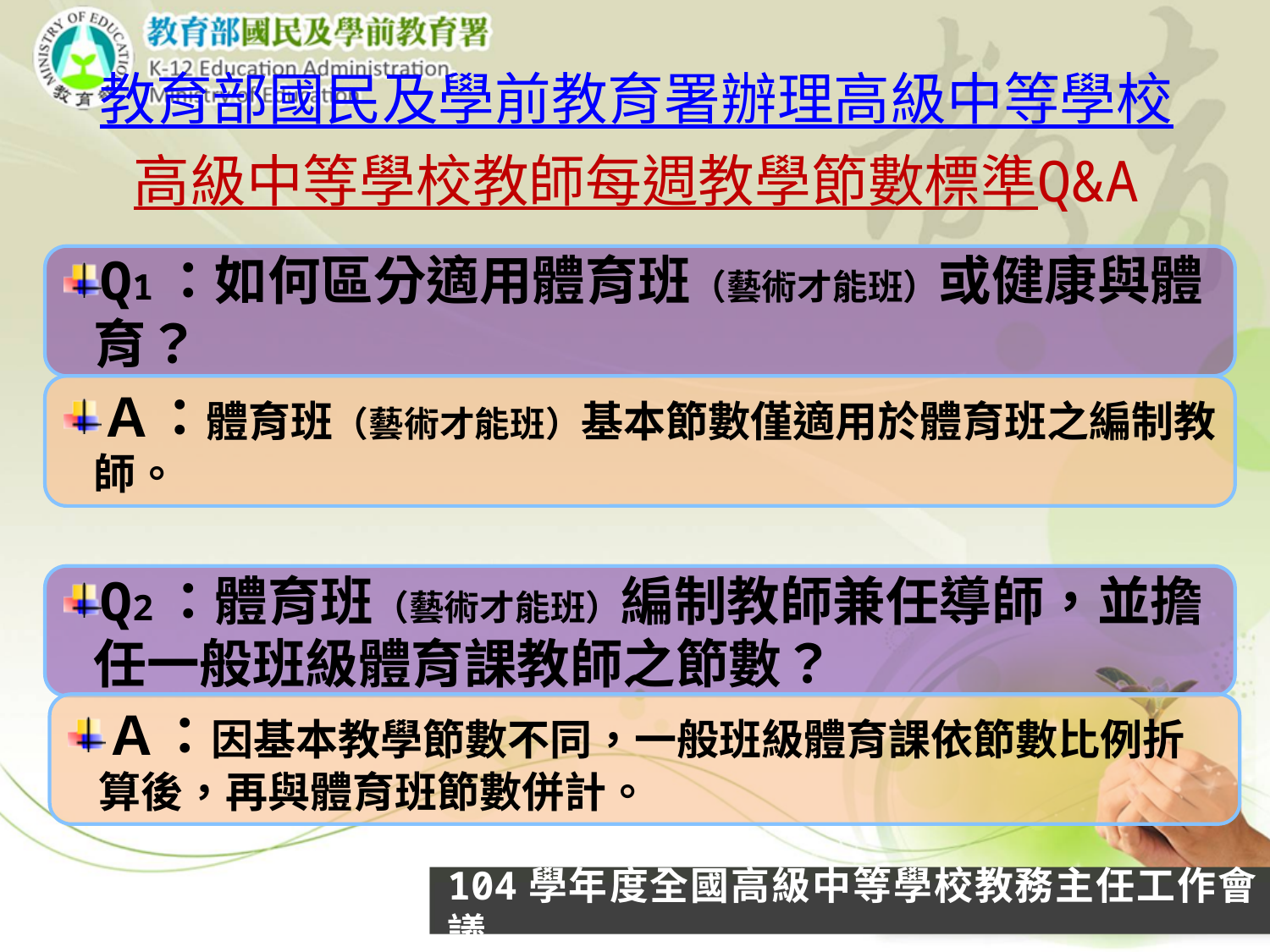

# 教育部國民及學前教育署辦理高級中等學校高級中等學校教師每週教學節數標準Q&A
Q1：如何區分適用體育班（藝術才能班）或健康與體育？
Ａ：體育班（藝術才能班）基本節數僅適用於體育班之編制教師。
Q2：體育班（藝術才能班）編制教師兼任導師，並擔任一般班級體育課教師之節數？
Ａ：因基本教學節數不同，一般班級體育課依節數比例折算後，再與體育班節數併計。
104學年度全國高級中等學校教務主任工作會議
29
29